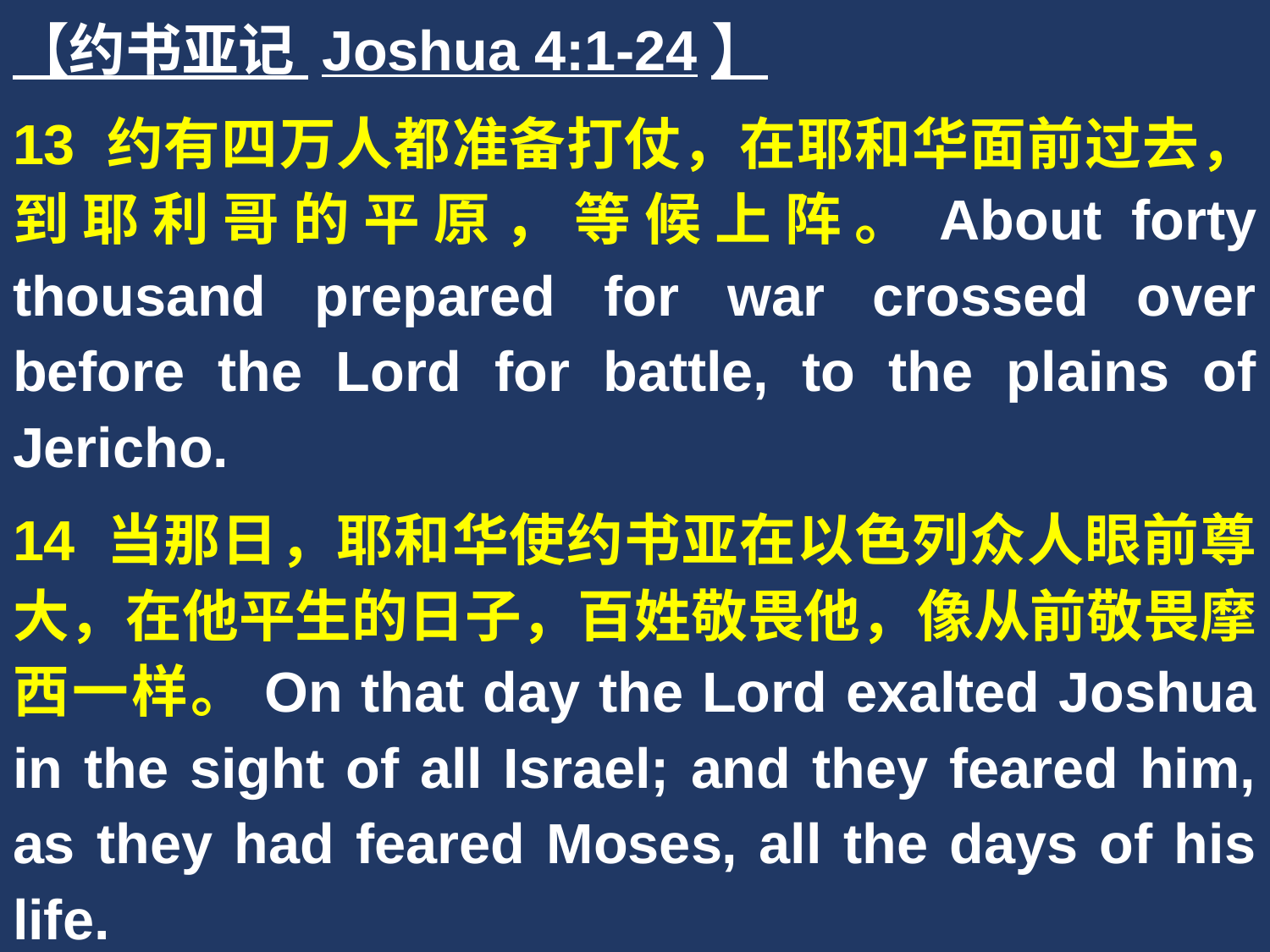

【约书亚记 Joshua 4:1-24】
13 约有四万人都准备打仗，在耶和华面前过去，到耶利哥的平原，等候上阵。About forty thousand prepared for war crossed over before the Lord for battle, to the plains of Jericho.
14 当那日，耶和华使约书亚在以色列众人眼前尊大，在他平生的日子，百姓敬畏他，像从前敬畏摩西一样。On that day the Lord exalted Joshua in the sight of all Israel; and they feared him, as they had feared Moses, all the days of his life.